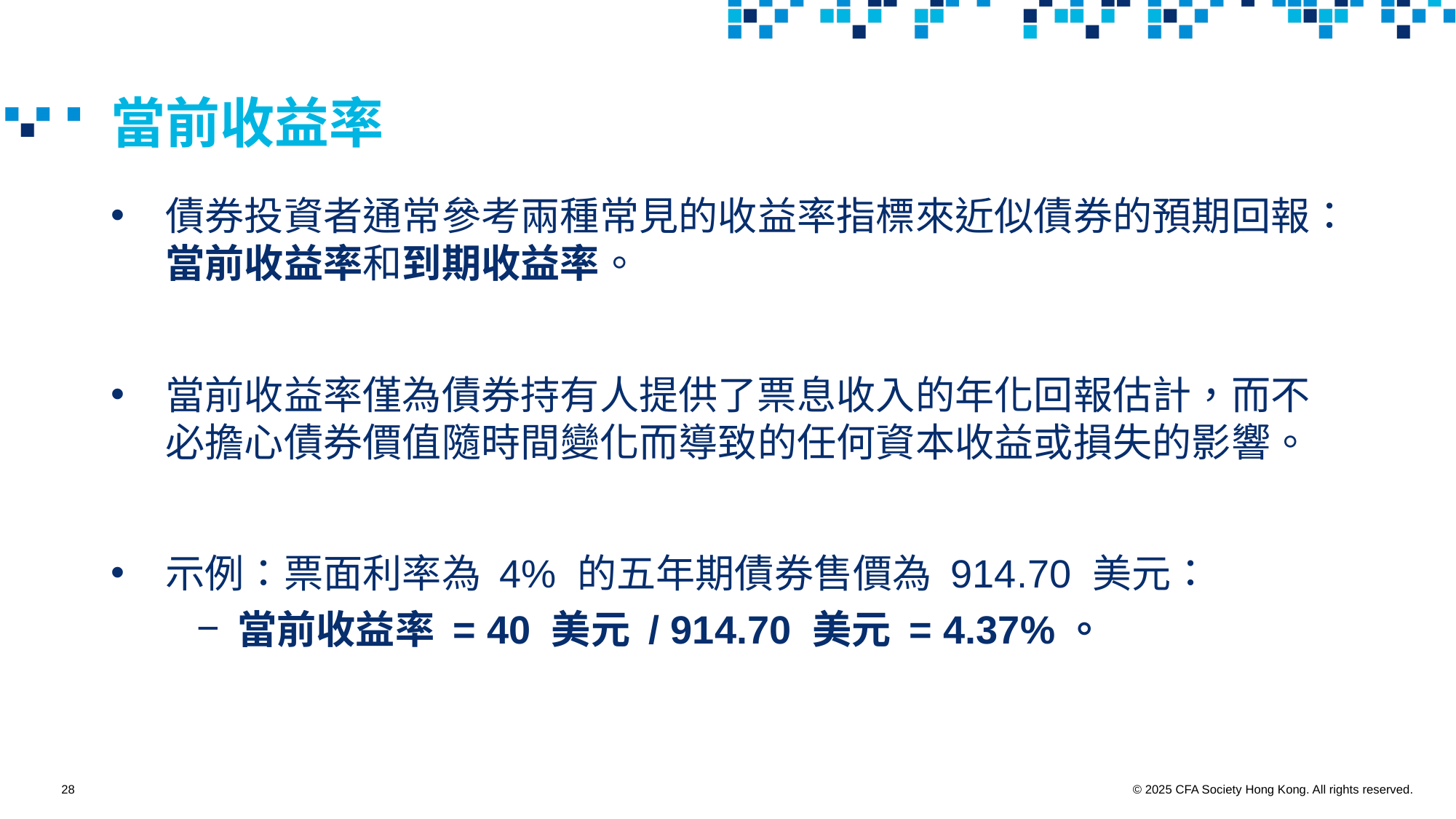

# 當前收益率
債券投資者通常參考兩種常見的收益率指標來近似債券的預期回報：當前收益率和到期收益率。

當前收益率僅為債券持有人提供了票息收入的年化回報估計，而不必擔心債券價值隨時間變化而導致的任何資本收益或損失的影響。

示例：票面利率為 4% 的五年期債券售價為 914.70 美元：
當前收益率 = 40 美元 / 914.70 美元 = 4.37%。
28
© 2025 CFA Society Hong Kong. All rights reserved.